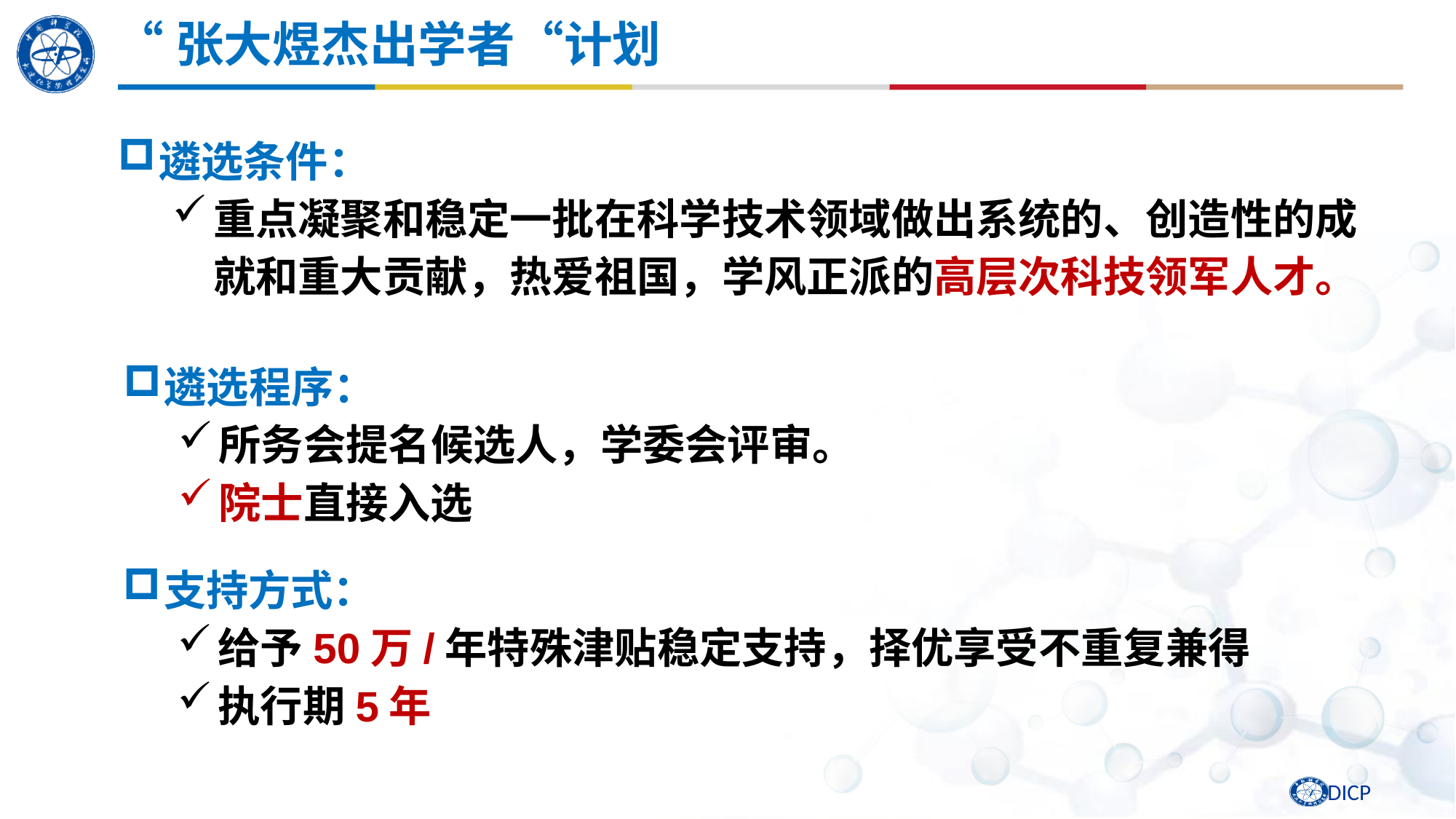

“张大煜杰出学者“计划
遴选条件：
重点凝聚和稳定一批在科学技术领域做出系统的、创造性的成就和重大贡献，热爱祖国，学风正派的高层次科技领军人才。
遴选程序：
所务会提名候选人，学委会评审。
院士直接入选
支持方式：
给予50万/年特殊津贴稳定支持，择优享受不重复兼得
执行期5年
2